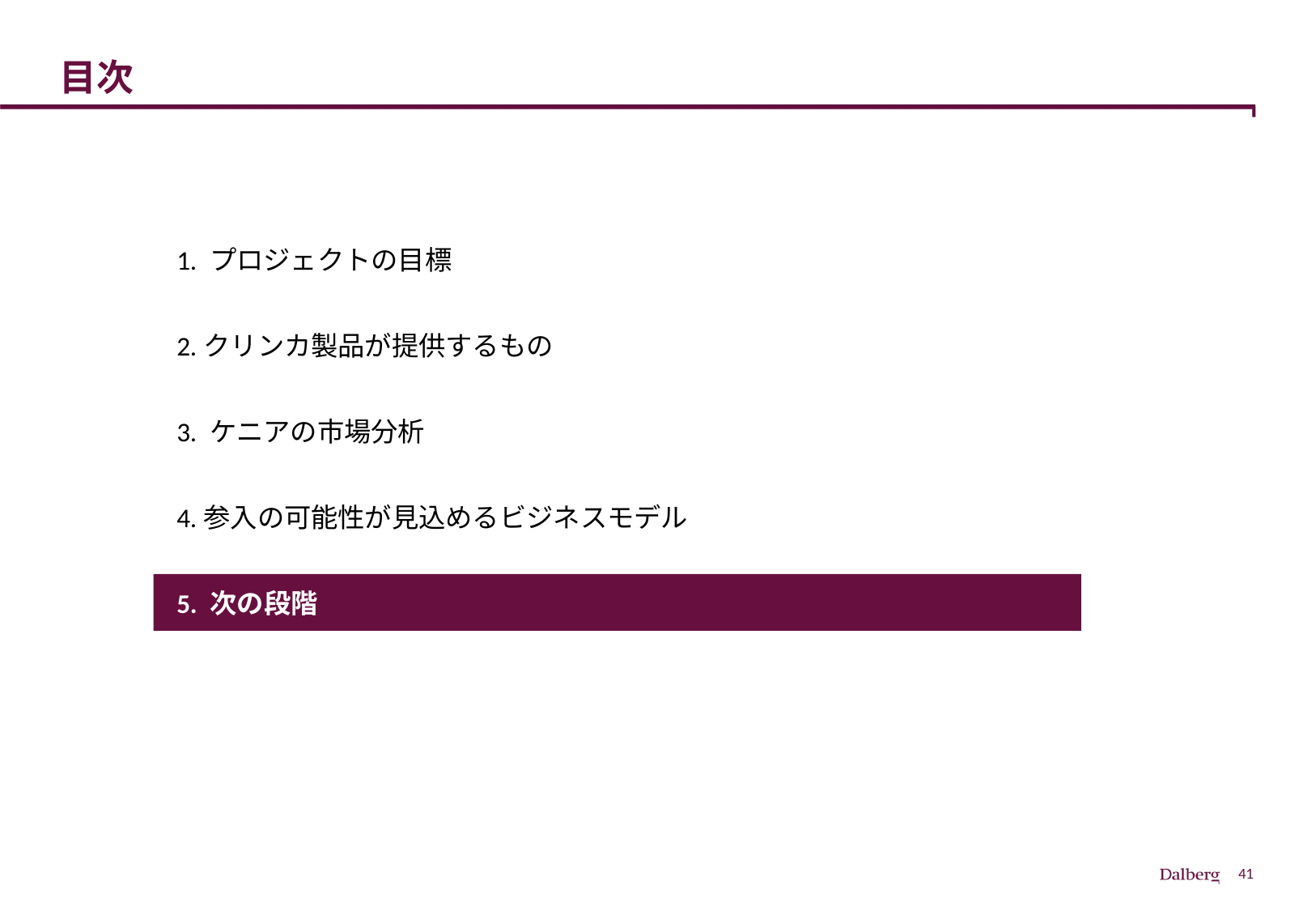

# 目次
1. プロジェクトの目標
2.クリンカ製品が提供するもの
3. ケニアの市場分析
4.参入の可能性が見込めるビジネスモデル
5. 次の段階